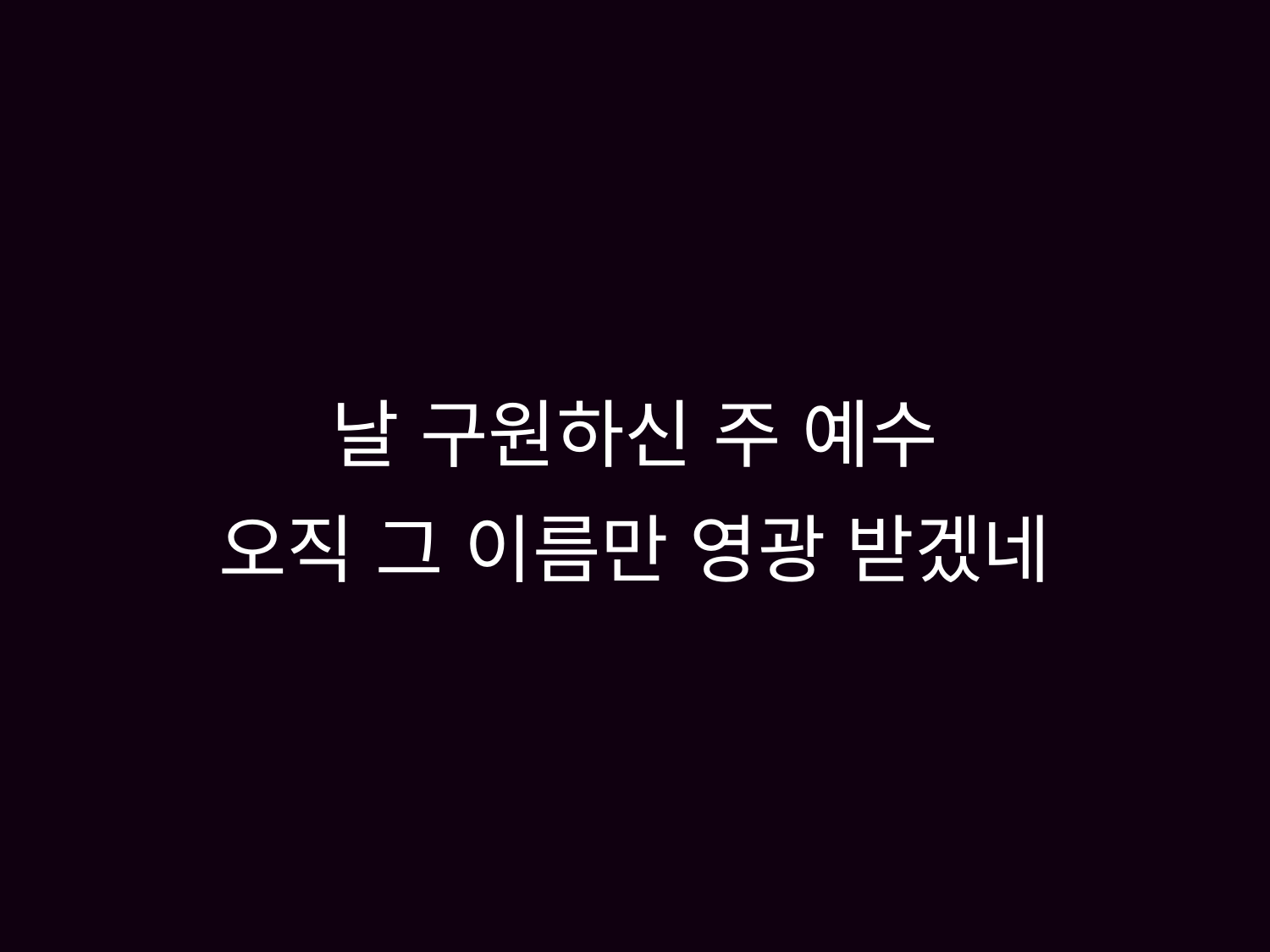

# 날 구원하신 주 예수 오직 그 이름만 영광 받겠네